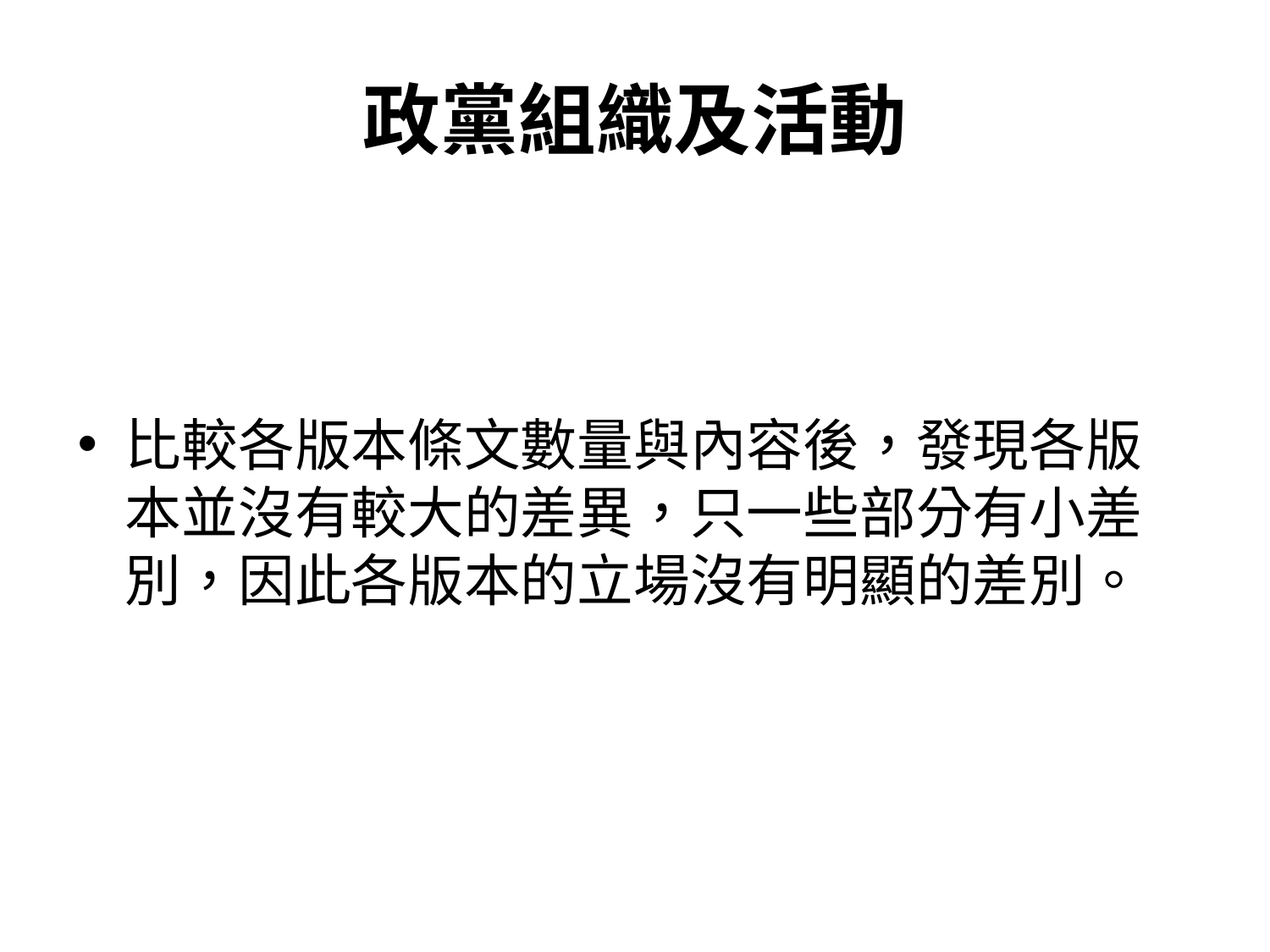

# 政黨組織及活動

比較各版本條文數量與內容後，發現各版本並沒有較大的差異，只一些部分有小差別，因此各版本的立場沒有明顯的差別。